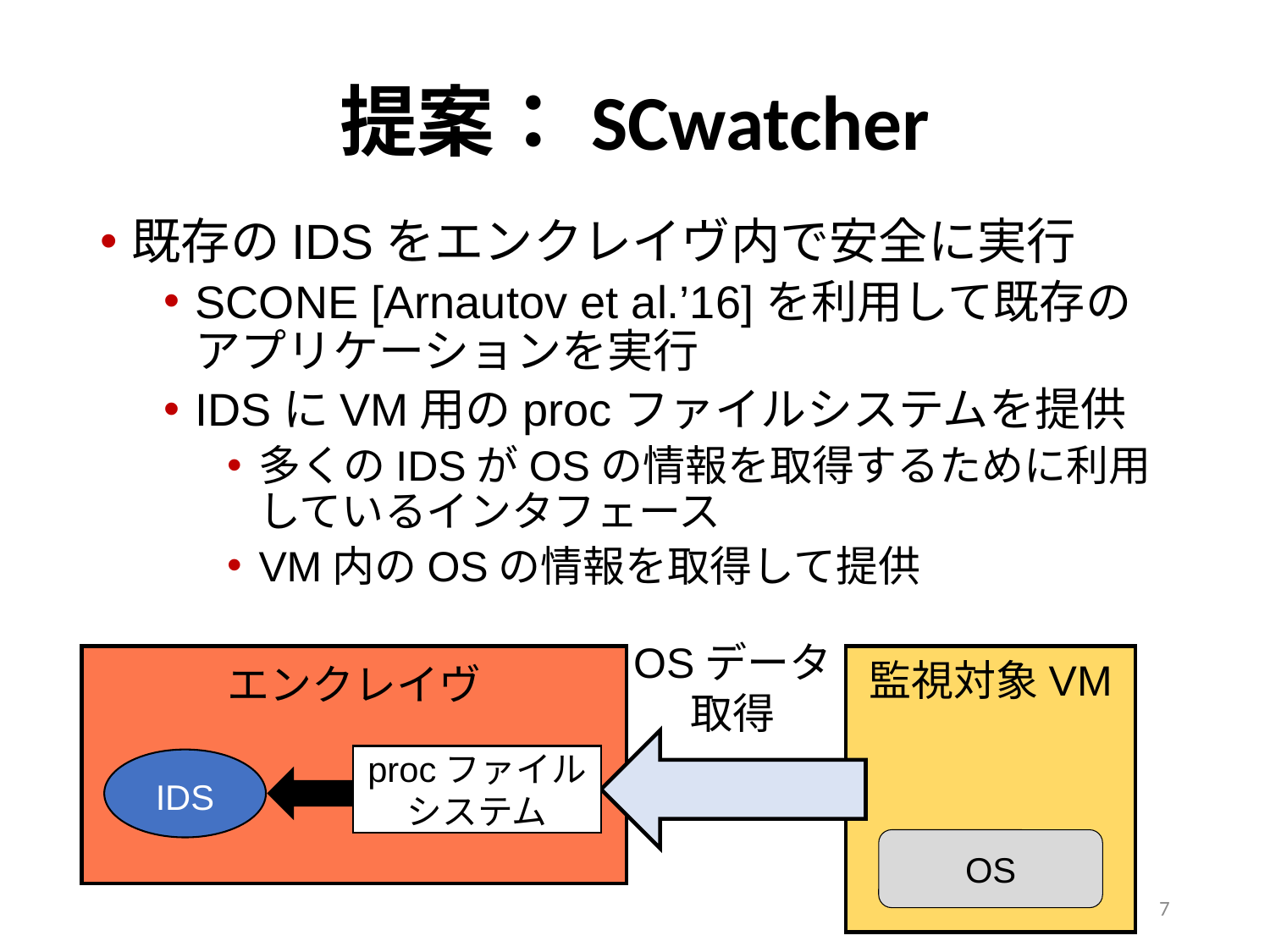

# 提案：SCwatcher
既存のIDSをエンクレイヴ内で安全に実行
SCONE [Arnautov et al.’16]を利用して既存のアプリケーションを実行
IDSにVM用のprocファイルシステムを提供
多くのIDSがOSの情報を取得するために利用しているインタフェース
VM内のOSの情報を取得して提供

OSデータ
取得
エンクレイヴ
監視対象VM

procファイル
システム
IDS

OS
7